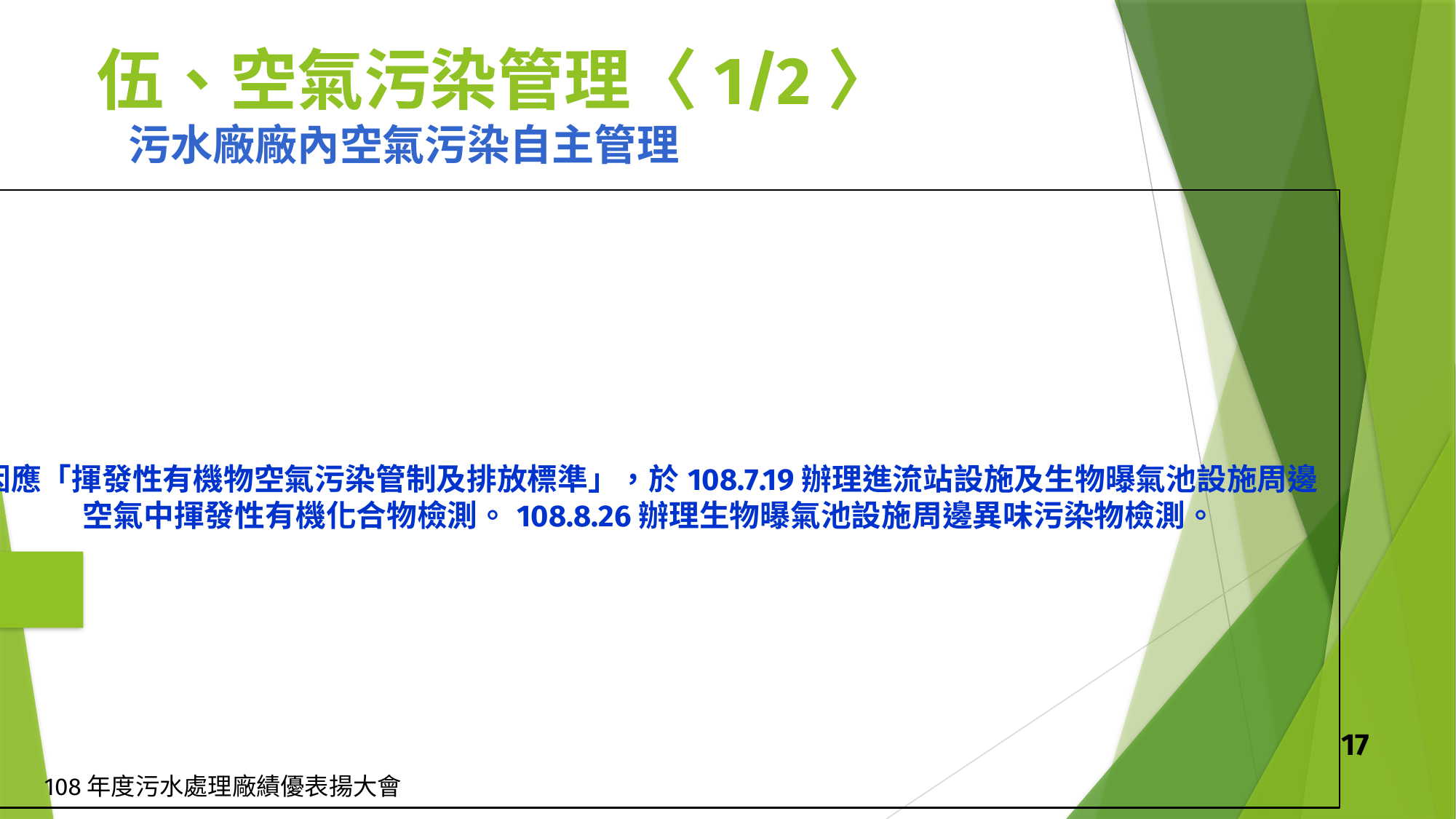

伍、空氣污染管理〈1/2〉
污水廠廠內空氣污染自主管理
因應「揮發性有機物空氣污染管制及排放標準」，於108.7.19辦理進流站設施及生物曝氣池設施周邊空氣中揮發性有機化合物檢測。108.8.26辦理生物曝氣池設施周邊異味污染物檢測。
17
108年度污水處理廠績優表揚大會